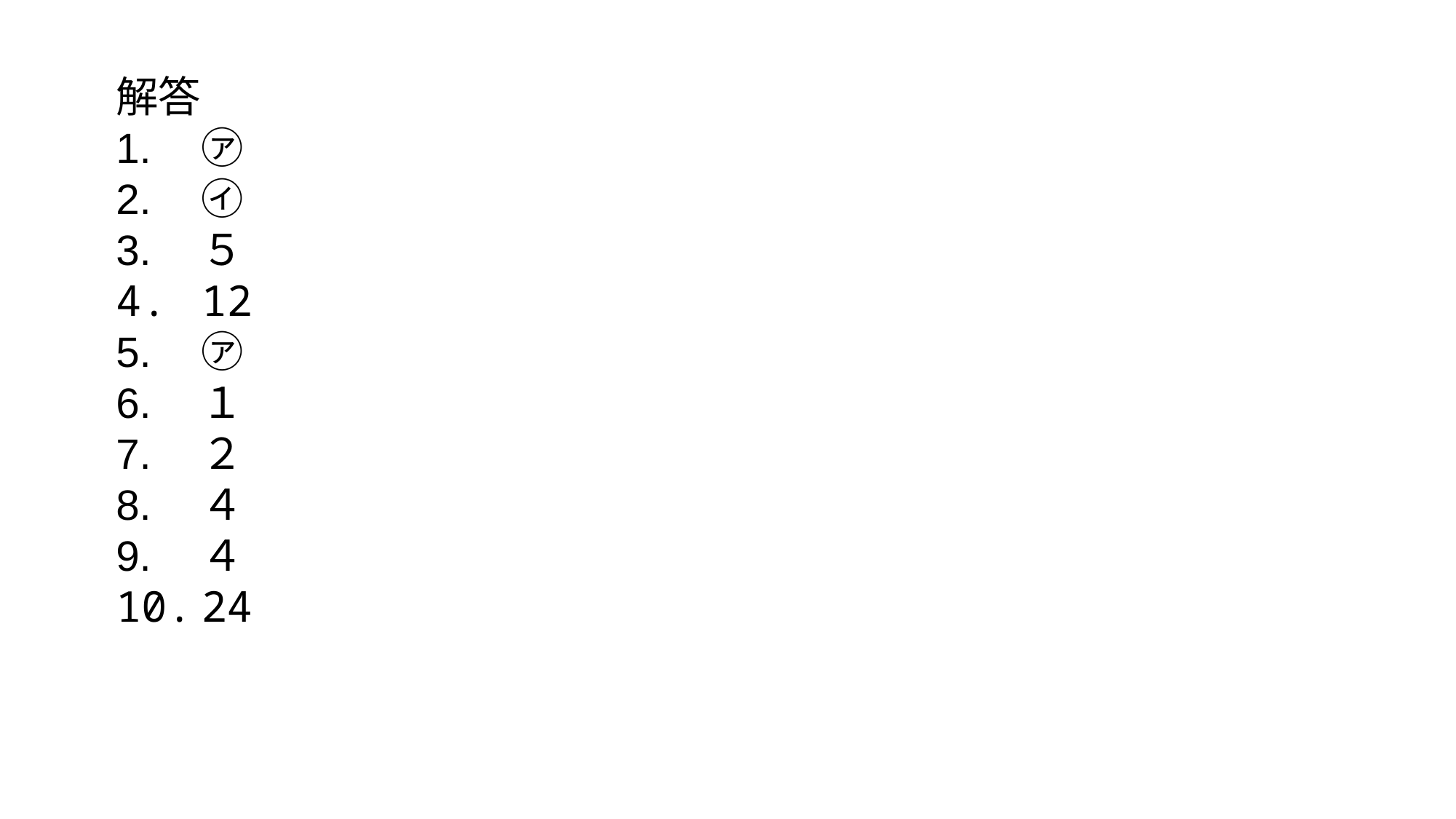

解答
㋐
㋑
５
12
㋐
１
２
４
４
24